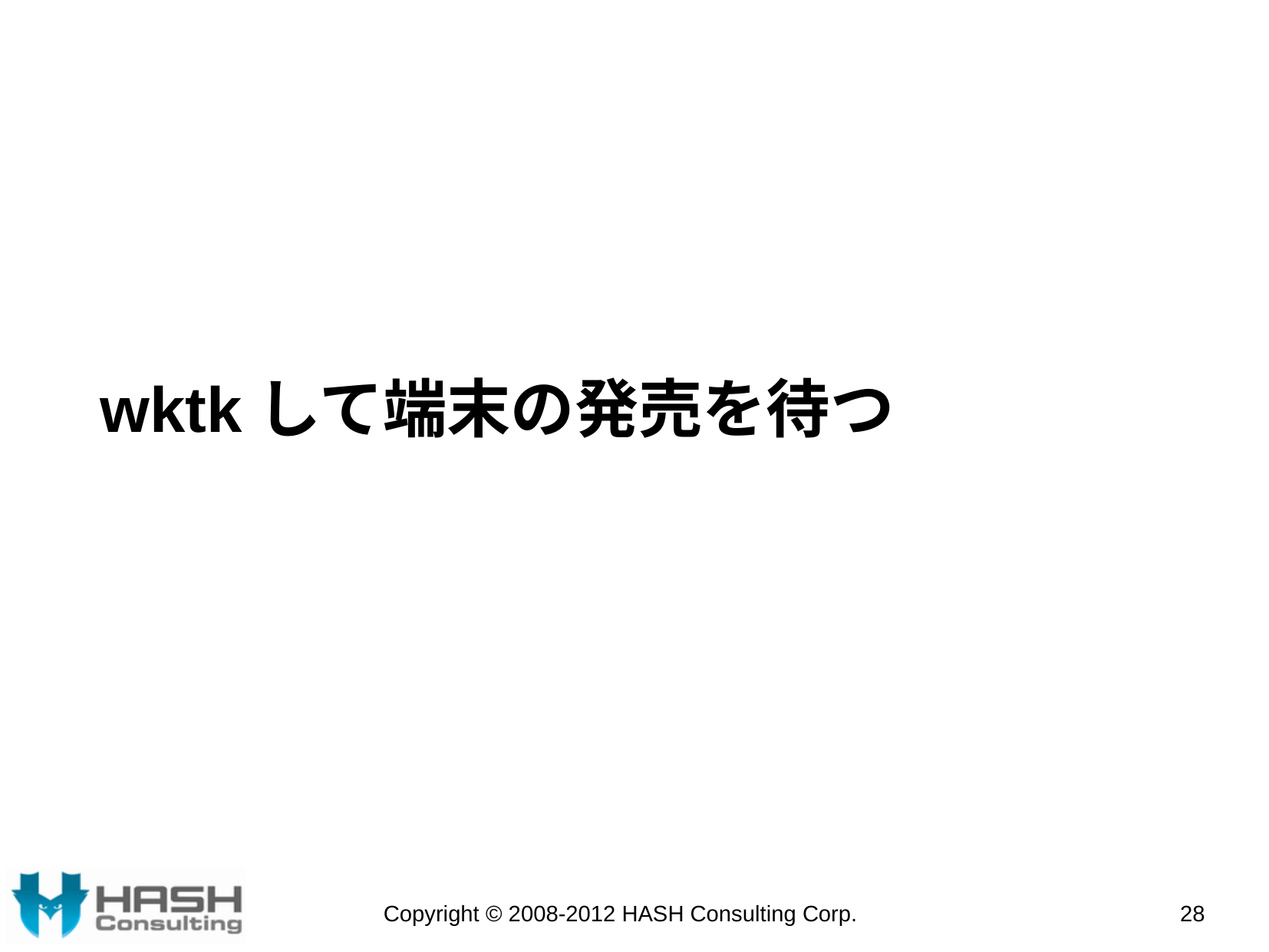

# wktkして端末の発売を待つ
Copyright © 2008-2012 HASH Consulting Corp.
28